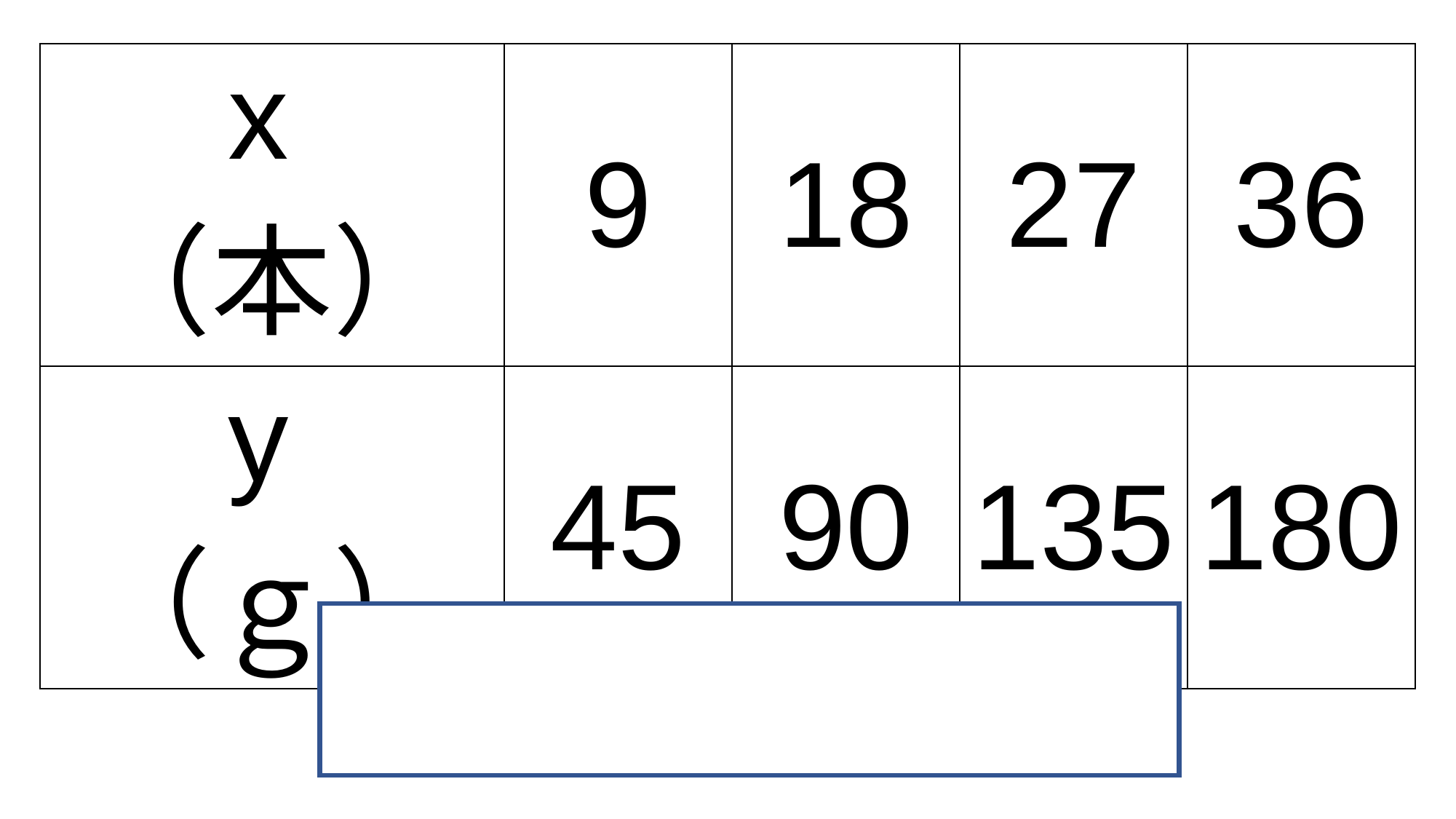

| x（本） | 9 | 18 | 27 | 36 |
| --- | --- | --- | --- | --- |
| y（ｇ） | 45 | 90 | 135 | 180 |

比例している
どちらでもない
反比例